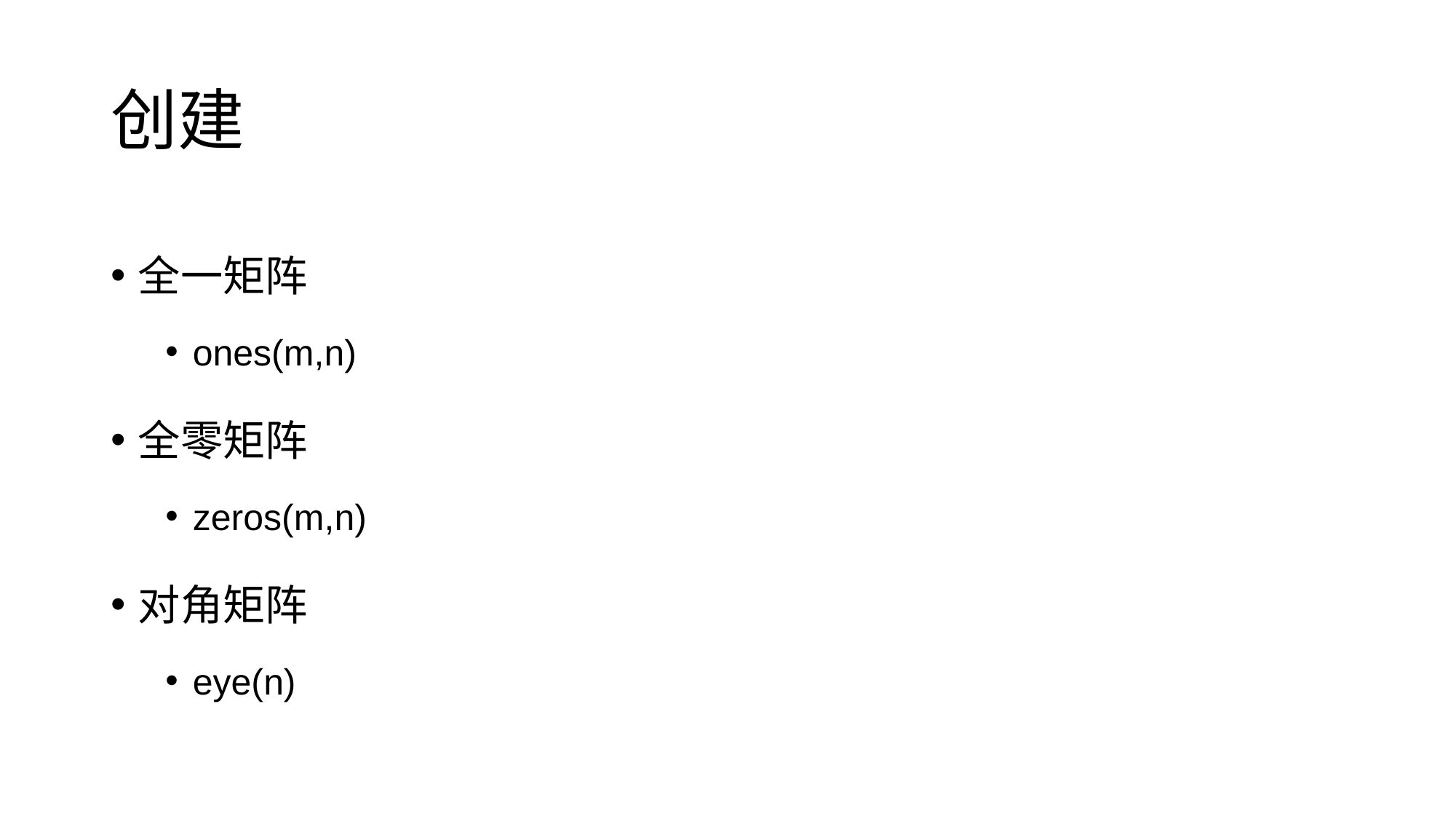

# 创建
全一矩阵
ones(m,n)
全零矩阵
zeros(m,n)
对角矩阵
eye(n)